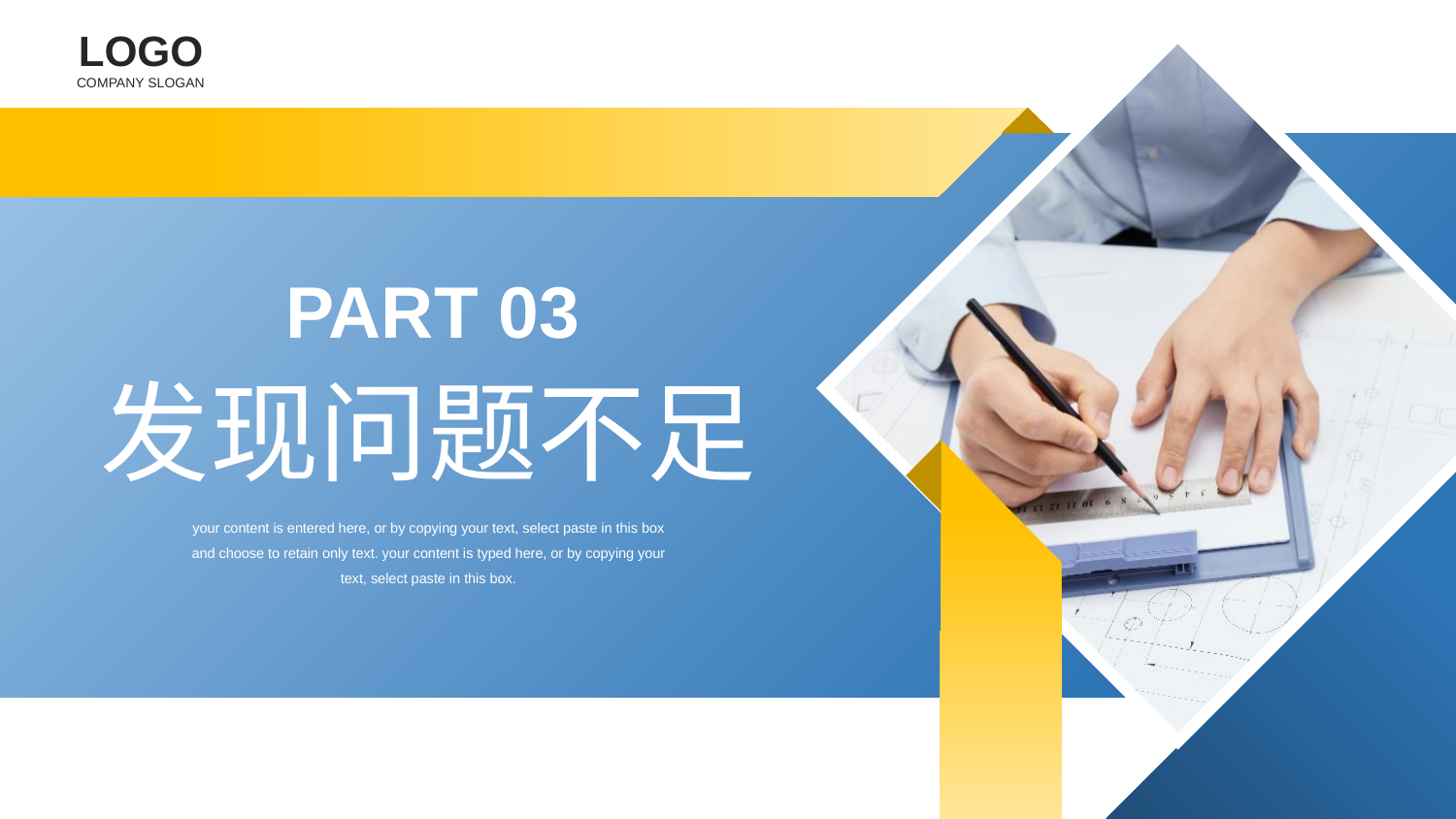

LOGO

COMPANY SLOGAN
PART 03
发现问题不足
your content is entered here, or by copying your text, select paste in this box and choose to retain only text. your content is typed here, or by copying your text, select paste in this box.